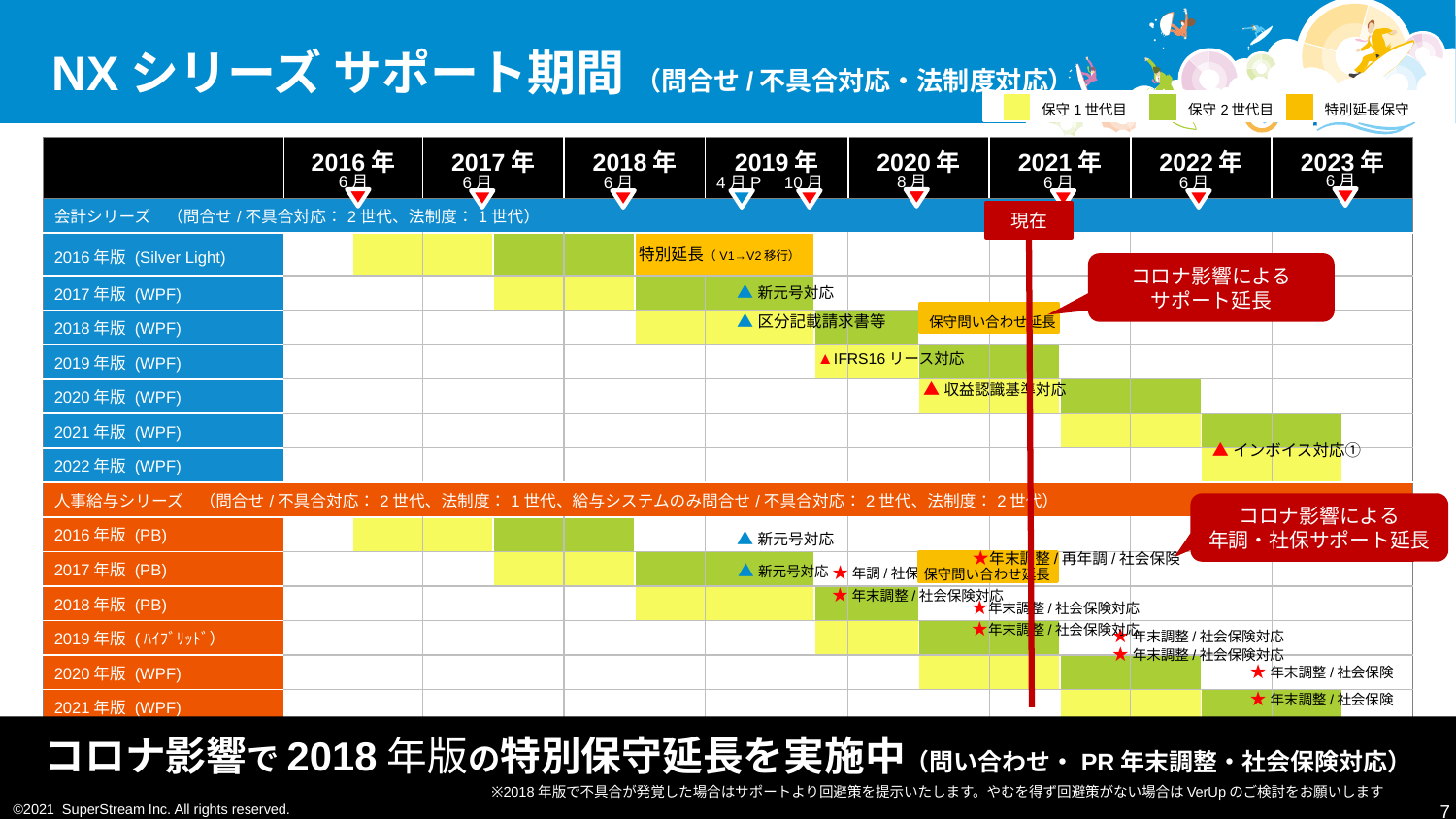

NXシリーズ サポート期間 （問合せ/不具合対応・法制度対応）

|  | 保守1世代目 |  | 保守2世代目 |  | 特別延長保守 |
| --- | --- | --- | --- | --- | --- |
|  | 2016年 |  | 2017年 |  | 2018年 |  | 2019年 |  | 2020年 |  | 2021年 |  | 2022年 |  | 2023年 |  |
| --- | --- | --- | --- | --- | --- | --- | --- | --- | --- | --- | --- | --- | --- | --- | --- | --- |
| 会計シリーズ　（問合せ/不具合対応：2世代、法制度：1世代） |  |  |  |  |  |  |  |  |  |  |  |  |  |  |  |  |
| 2016年版 (Silver Light) |  |  |  |  |  | 特別延長（V1→V2移行） |  |  |  |  |  |  |  |  |  |  |
| 2017年版 (WPF) |  |  |  |  |  |  |  |  |  |  |  |  |  |  |  |  |
| 2018年版 (WPF) |  |  |  |  |  |  |  |  |  |  |  |  |  |  |  |  |
| 2019年版 (WPF) |  |  |  |  |  |  |  |  |  |  |  |  |  |  |  |  |
| 2020年版 (WPF) |  |  |  |  |  |  |  |  |  |  |  |  |  |  |  |  |
| 2021年版 (WPF) |  |  |  |  |  |  |  |  |  |  |  |  |  |  |  |  |
| 2022年版 (WPF) |  |  |  |  |  |  |  |  |  |  |  |  |  |  |  |  |
| 人事給与シリーズ　（問合せ/不具合対応：2世代、法制度：1世代、給与システムのみ問合せ/不具合対応：2世代、法制度：2世代） |  |  |  |  |  |  |  |  |  |  |  |  |  |  |  |  |
| 2016年版 (PB) |  |  |  |  |  |  |  |  |  |  |  |  |  |  |  |  |
| 2017年版 (PB) |  |  |  |  |  |  |  |  |  |  |  |  |  |  |  |  |
| 2018年版 (PB) |  |  |  |  |  |  |  |  |  |  |  |  |  |  |  |  |
| 2019年版 (ﾊｲﾌﾞﾘｯﾄﾞ） |  |  |  |  |  |  |  |  |  |  |  |  |  |  |  |  |
| 2020年版 (WPF) |  |  |  |  |  |  |  |  |  |  |  |  |  |  |  |  |
| 2021年版 (WPF) |  |  |  |  |  |  |  |  |  |  |  |  |  |  |  |  |
| 2022年版 (WPF) |  |  |  |  |  |  |  |  |  |  |  |  |  |  |  |  |
6月
6月
8月
6月
6月
4月P
10月
6月
6月

現在
コロナ影響による
サポート延長
▲新元号対応
▲区分記載請求書等

保守問い合わせ延長
▲IFRS16リース対応
▲収益認識基準対応
▲インボイス対応①
コロナ影響による
年調・社保サポート延長
▲新元号対応
　★年末調整/再年調/社会保険

▲新元号対応
★年調/社保
保守問い合わせ延長
★年末調整/社会保険対応
　★年末調整/社会保険対応
　★年末調整/社会保険対応
★年末調整/社会保険対応
★年末調整/社会保険対応
★年末調整/社会保険
★年末調整/社会保険
コロナ影響で2018年版の特別保守延長を実施中（問い合わせ・PR年末調整・社会保険対応）

※2018年版で不具合が発覚した場合はサポートより回避策を提示いたします。やむを得ず回避策がない場合はVerUpのご検討をお願いします
©2021  SuperStream Inc. All rights reserved.
7